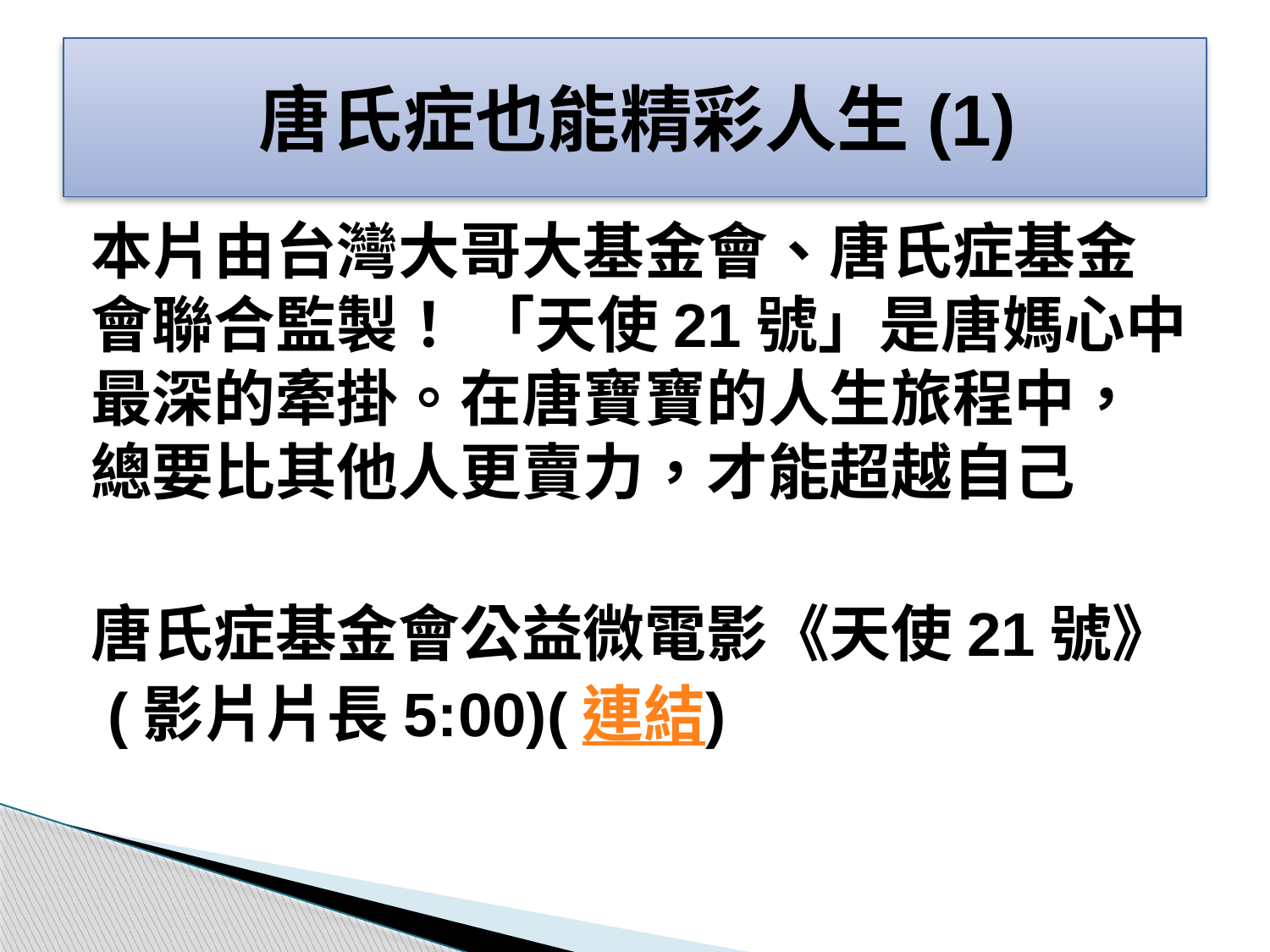

# 唐氏症也能精彩人生(1)
本片由台灣大哥大基金會、唐氏症基金會聯合監製！ 「天使21號」是唐媽心中最深的牽掛。在唐寶寶的人生旅程中，總要比其他人更賣力，才能超越自己

唐氏症基金會公益微電影《天使21號》
 (影片片長5:00)(連結)